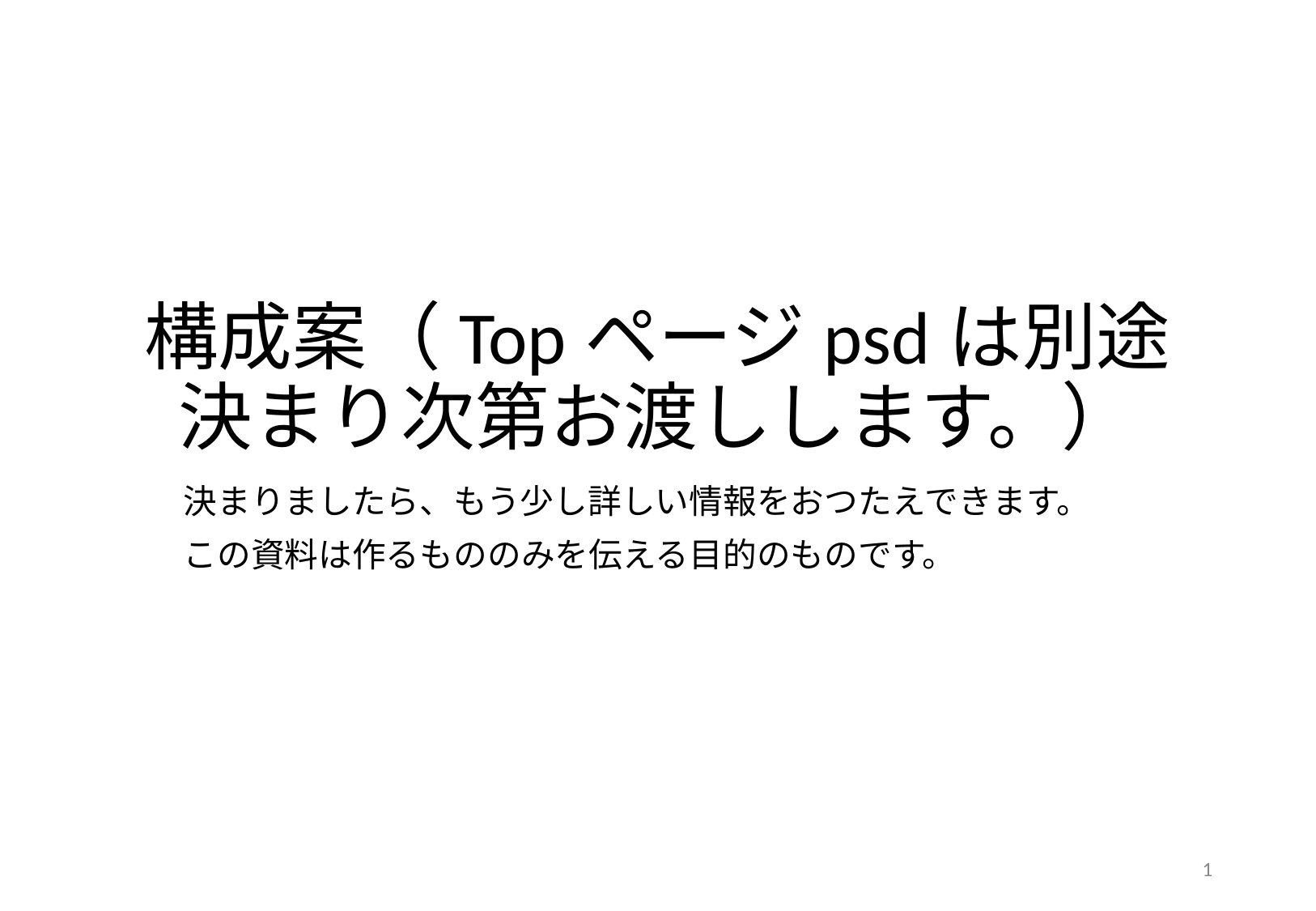

# 構成案（Topページpsdは別途決まり次第お渡しします。）
決まりましたら、もう少し詳しい情報をおつたえできます。
この資料は作るもののみを伝える目的のものです。
1